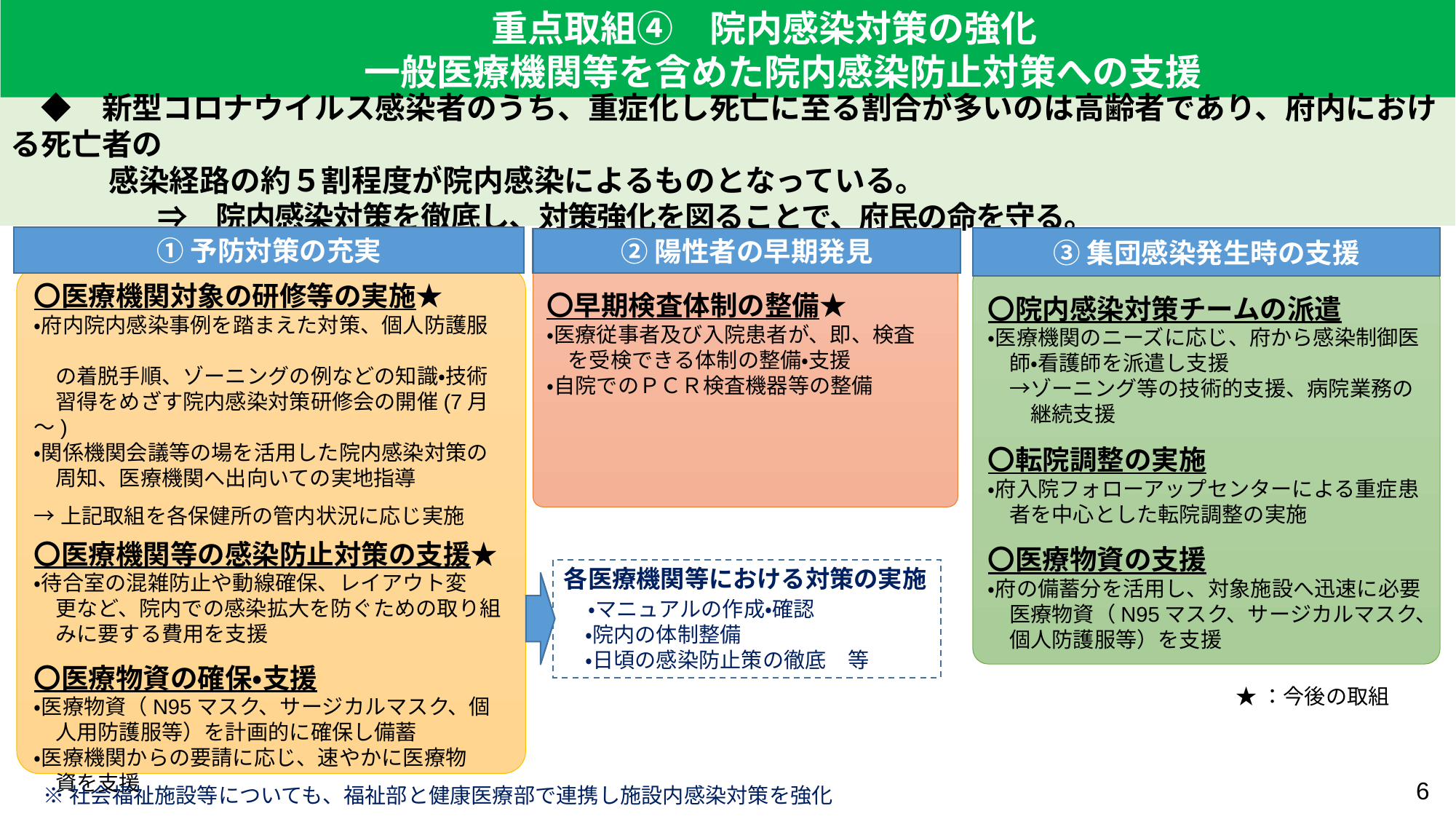

重点取組④　院内感染対策の強化
　　　一般医療機関等を含めた院内感染防止対策への支援
　◆　新型コロナウイルス感染者のうち、重症化し死亡に至る割合が多いのは高齢者であり、府内における死亡者の
　　　 感染経路の約５割程度が院内感染によるものとなっている。
　　　　　⇒　院内感染対策を徹底し、対策強化を図ることで、府民の命を守る。
①予防対策の充実
③集団感染発生時の支援
②陽性者の早期発見
〇早期検査体制の整備★
・医療従事者及び入院患者が、即、検査
　を受検できる体制の整備・支援
・自院でのＰＣＲ検査機器等の整備
〇院内感染対策チームの派遣
・医療機関のニーズに応じ、府から感染制御医
　師・看護師を派遣し支援
　→ゾーニング等の技術的支援、病院業務の
　　継続支援
〇転院調整の実施
・府入院フォローアップセンターによる重症患
　者を中心とした転院調整の実施
〇医療物資の支援
・府の備蓄分を活用し、対象施設へ迅速に必要
　医療物資（N95マスク、サージカルマスク、
　個人防護服等）を支援
〇医療機関対象の研修等の実施★
・府内院内感染事例を踏まえた対策、個人防護服
　の着脱手順、ゾーニングの例などの知識・技術
　習得をめざす院内感染対策研修会の開催(7月～)
・関係機関会議等の場を活用した院内感染対策の
　周知、医療機関へ出向いての実地指導
→上記取組を各保健所の管内状況に応じ実施

〇医療機関等の感染防止対策の支援★
・待合室の混雑防止や動線確保、レイアウト変
　更など、院内での感染拡大を防ぐための取り組
　みに要する費用を支援

〇医療物資の確保・支援
・医療物資（N95マスク、サージカルマスク、個
　人用防護服等）を計画的に確保し備蓄
・医療機関からの要請に応じ、速やかに医療物
　資を支援
各医療機関等における対策の実施
　・マニュアルの作成・確認
　・院内の体制整備
　・日頃の感染防止策の徹底　等

★：今後の取組
6
※社会福祉施設等についても、福祉部と健康医療部で連携し施設内感染対策を強化